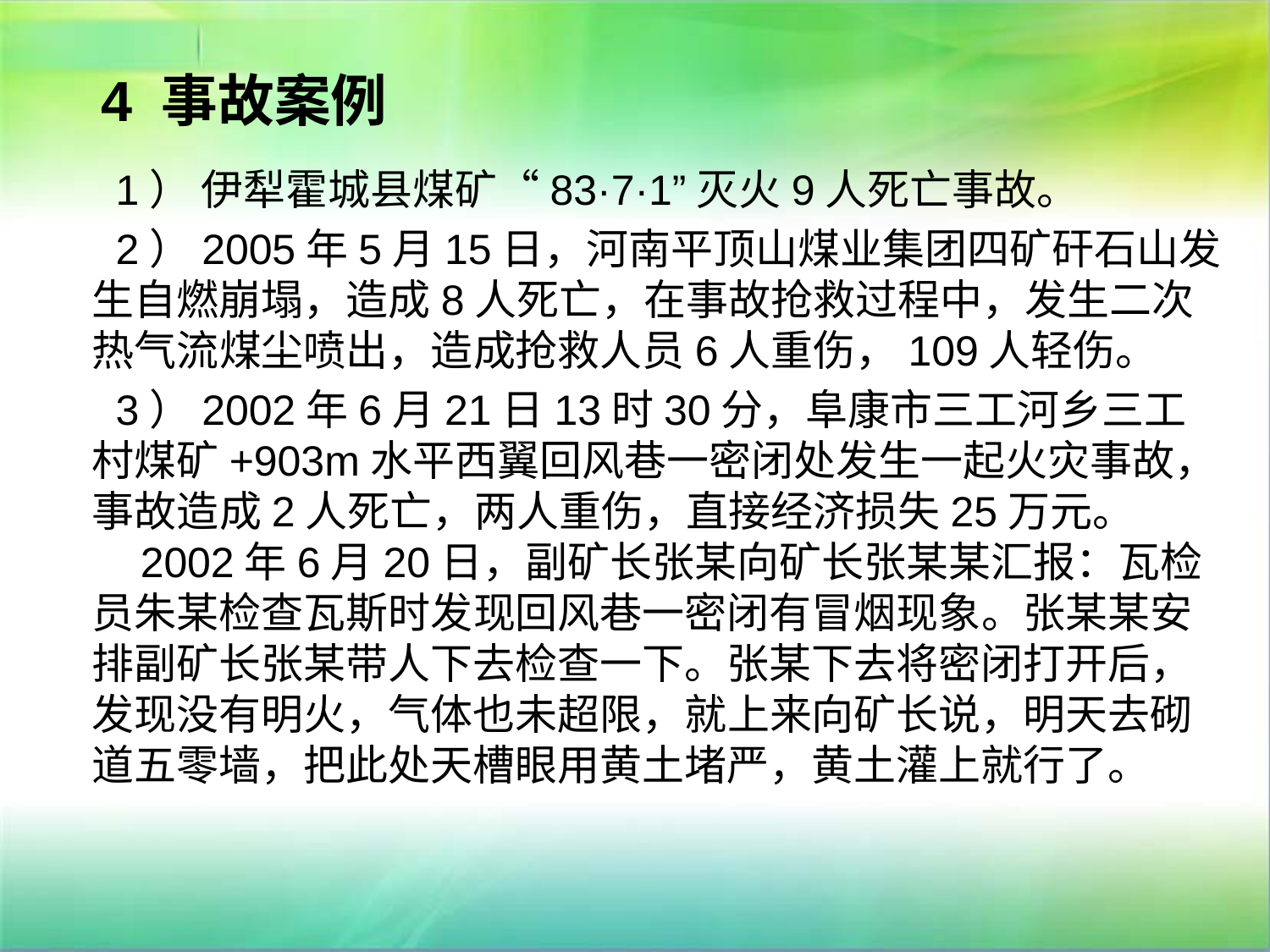

4 事故案例

      1） 伊犁霍城县煤矿“83·7·1”灭火9人死亡事故。
      2）2005年5月15日，河南平顶山煤业集团四矿矸石山发生自燃崩塌，造成8人死亡，在事故抢救过程中，发生二次热气流煤尘喷出，造成抢救人员6人重伤，109人轻伤。
      3）2002年6月21日13时30分，阜康市三工河乡三工村煤矿+903m水平西翼回风巷一密闭处发生一起火灾事故，事故造成2人死亡，两人重伤，直接经济损失25万元。
    2002年6月20日，副矿长张某向矿长张某某汇报：瓦检员朱某检查瓦斯时发现回风巷一密闭有冒烟现象。张某某安排副矿长张某带人下去检查一下。张某下去将密闭打开后，发现没有明火，气体也未超限，就上来向矿长说，明天去砌道五零墙，把此处天槽眼用黄土堵严，黄土灌上就行了。